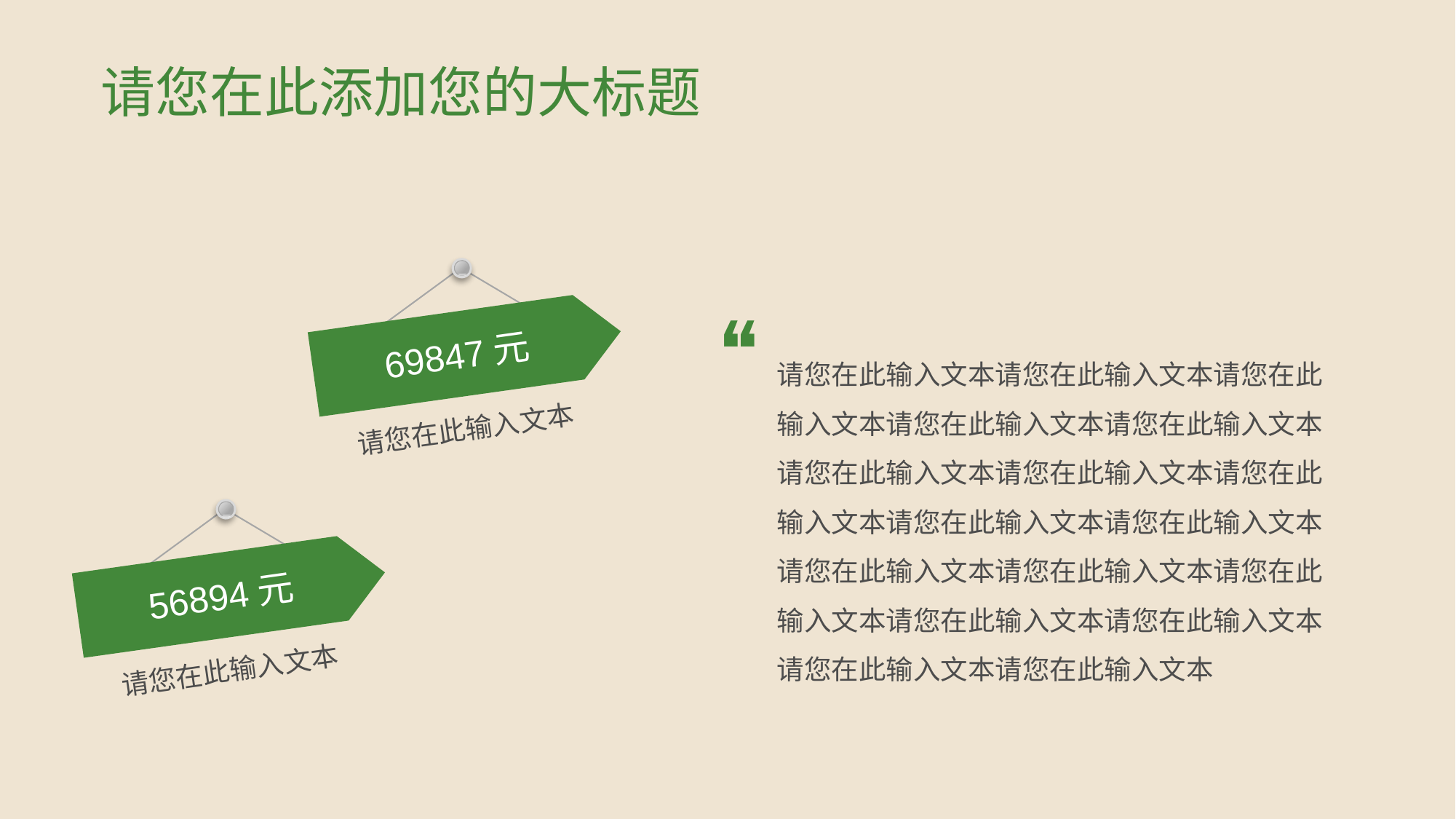

# 请您在此添加您的大标题

“
请您在此输入文本请您在此输入文本请您在此输入文本请您在此输入文本请您在此输入文本请您在此输入文本请您在此输入文本请您在此输入文本请您在此输入文本请您在此输入文本请您在此输入文本请您在此输入文本请您在此输入文本请您在此输入文本请您在此输入文本请您在此输入文本请您在此输入文本
69847元
请您在此输入文本

56894元
请您在此输入文本